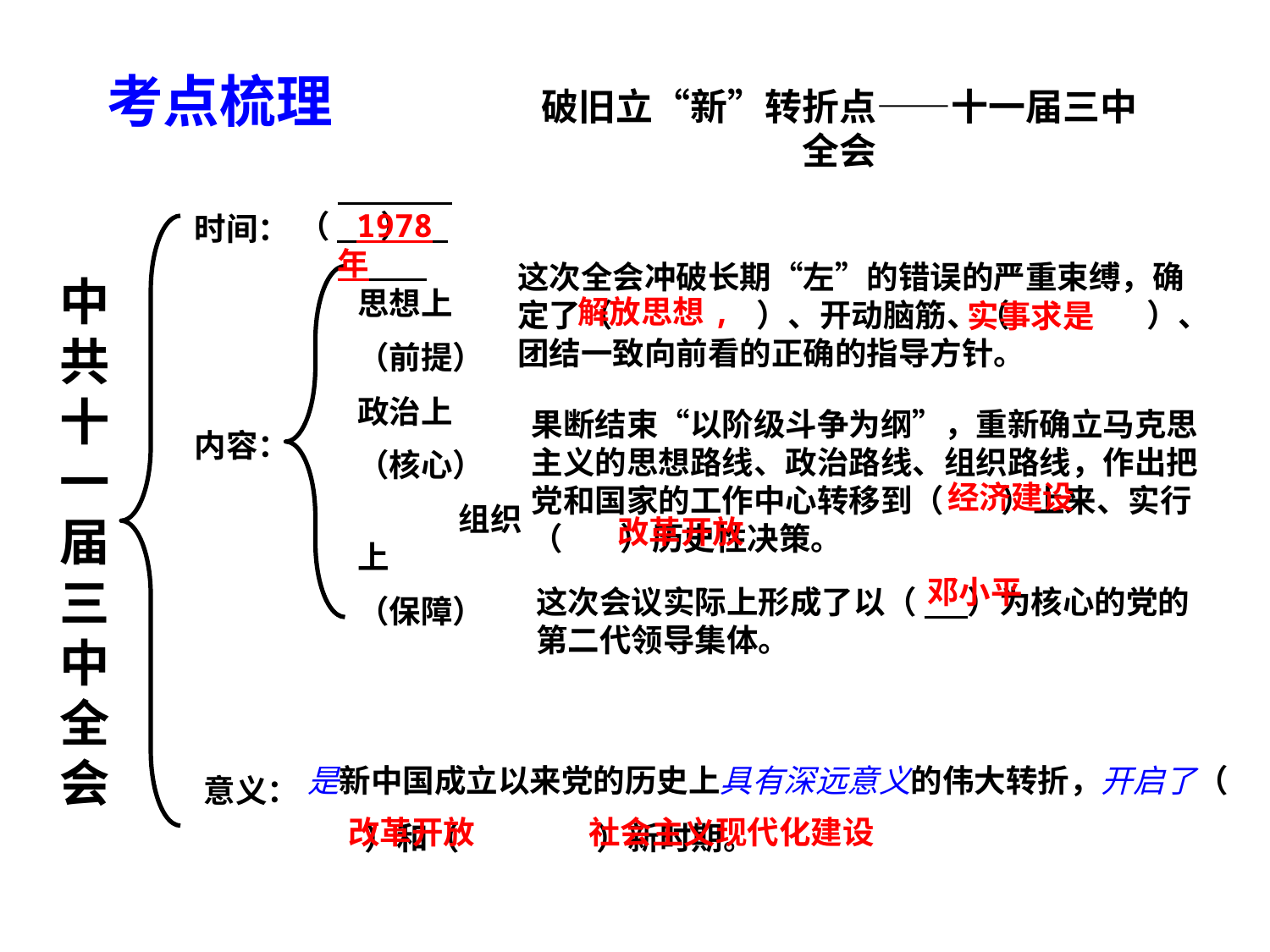

考点梳理
# 破旧立“新”转折点——十一届三中全会
        1978年
（       ）
时间：

这次全会冲破长期“左”的错误的严重束缚，确定了（                    ）、开动脑筋、（                   ）、团结一致向前看的正确的指导方针。
中共十一届三中全会

思想上
（前提）
政治上
（核心）
             组织上
（保障）
解放思想,
实事求是
果断结束“以阶级斗争为纲”，重新确立马克思主义的思想路线、政治路线、组织路线，作出把党和国家的工作中心转移到（        ）上来、实行（        ）历史性决策。
内容：
经济建设
改革开放
邓小平
这次会议实际上形成了以（       ）为核心的党的第二代领导集体。
是新中国成立以来党的历史上具有深远意义的伟大转折，开启了（         ）和（                   ）新时期。
意义：
改革开放
社会主义现代化建设